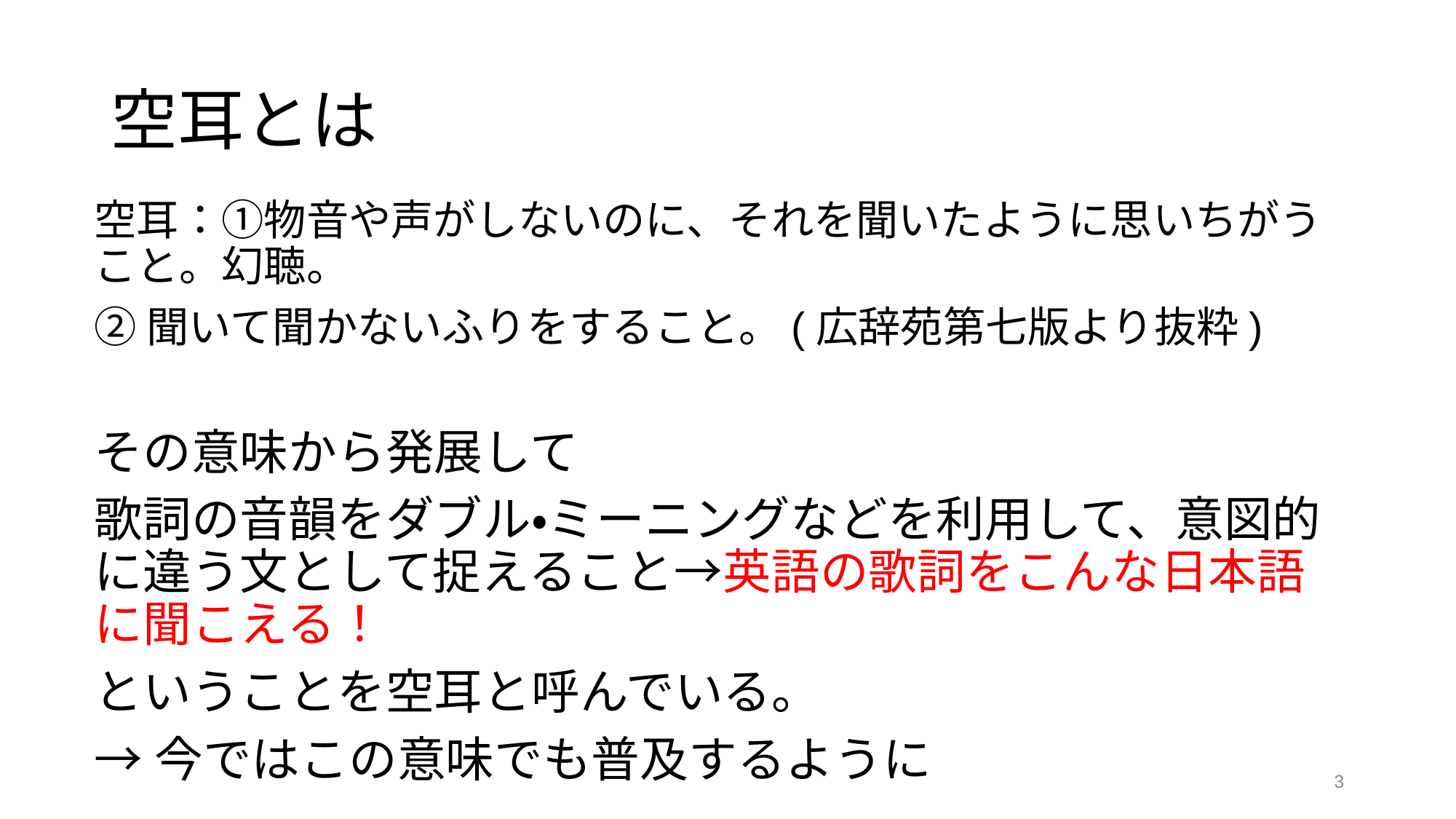

# 空耳とは
空耳：①物音や声がしないのに、それを聞いたように思いちがうこと。幻聴。
②聞いて聞かないふりをすること。(広辞苑第七版より抜粋)

その意味から発展して
歌詞の音韻をダブル・ミーニングなどを利用して、意図的に違う文として捉えること→英語の歌詞をこんな日本語に聞こえる！
ということを空耳と呼んでいる。
→今ではこの意味でも普及するように
3